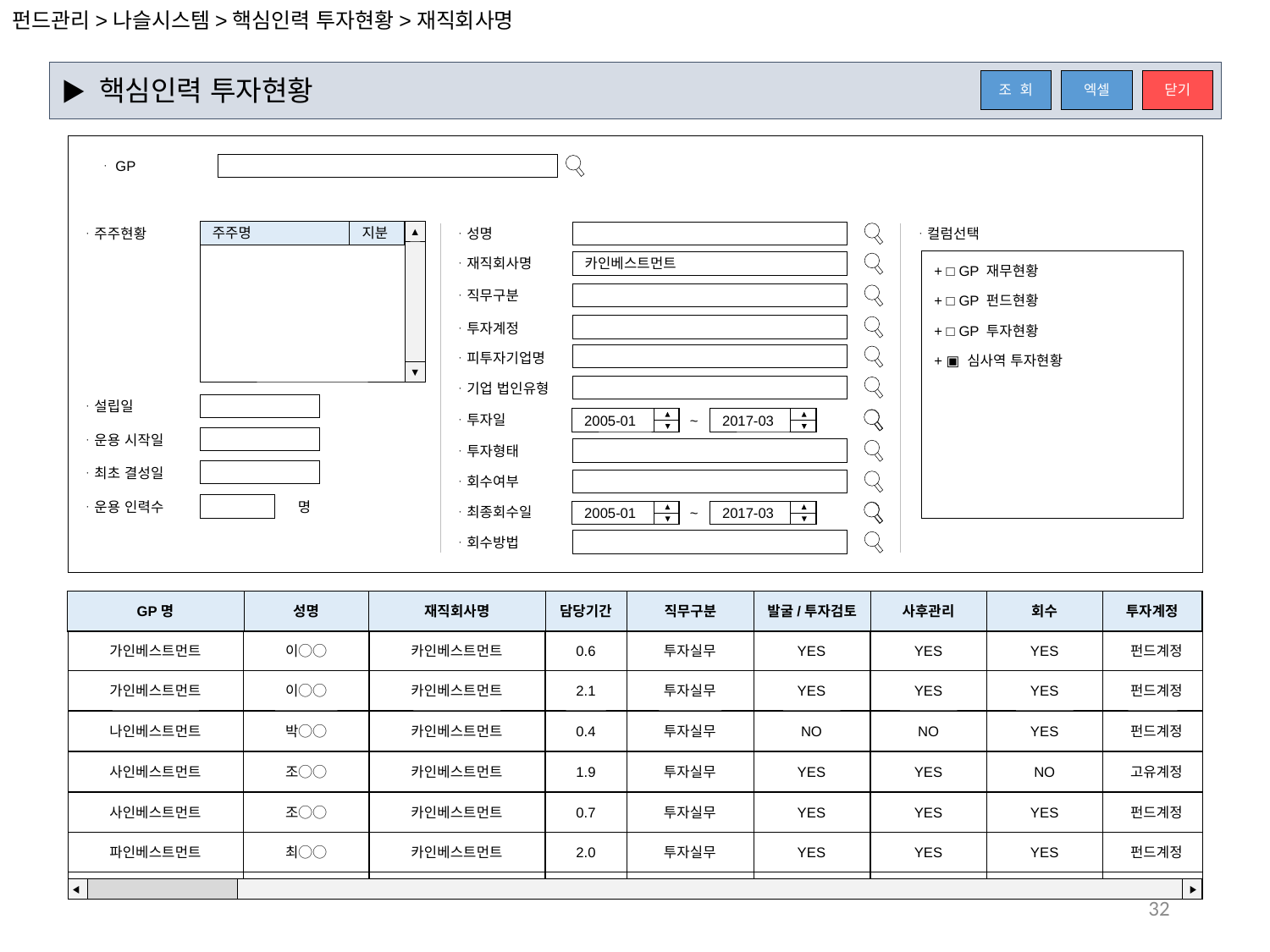

펀드관리>나슬시스템>핵심인력 투자현황>재직회사명
▶ 핵심인력 투자현황
엑셀
닫기
조  회

ᆞGP

ᆞ주주현황
ᆞ성명
ᆞ컬럼선택
▲
주주명
지분

ᆞ재직회사명

카인베스트먼트

+ □ GP 재무현황
ᆞ직무구분

+ □ GP 펀드현황

ᆞ투자계정

+ □ GP 투자현황
ᆞ피투자기업명

+ ▣ 심사역 투자현황
▼
ᆞ기업 법인유형

ᆞ설립일

ᆞ투자일
~
2005-01

2017-03

ᆞ운용 시작일

ᆞ투자형태

ᆞ최초 결성일

ᆞ회수여부

ᆞ운용 인력수

명
ᆞ최종회수일
~
2005-01

2017-03

ᆞ회수방법

GP명
성명
재직회사명
담당기간
직무구분
발굴/투자검토
사후관리
회수
투자계정
가인베스트먼트
이◯◯
카인베스트먼트
0.6
투자실무
YES
YES
YES
펀드계정
가인베스트먼트
이◯◯
카인베스트먼트
2.1
투자실무
YES
YES
YES
펀드계정
나인베스트먼트
박◯◯
카인베스트먼트
0.4
투자실무
NO
NO
YES
펀드계정
사인베스트먼트
조◯◯
카인베스트먼트
1.9
투자실무
YES
YES
NO
고유계정
사인베스트먼트
조◯◯
카인베스트먼트
0.7
투자실무
YES
YES
YES
펀드계정
파인베스트먼트
최◯◯
카인베스트먼트
2.0
투자실무
YES
YES
YES
펀드계정

◀

▶
32